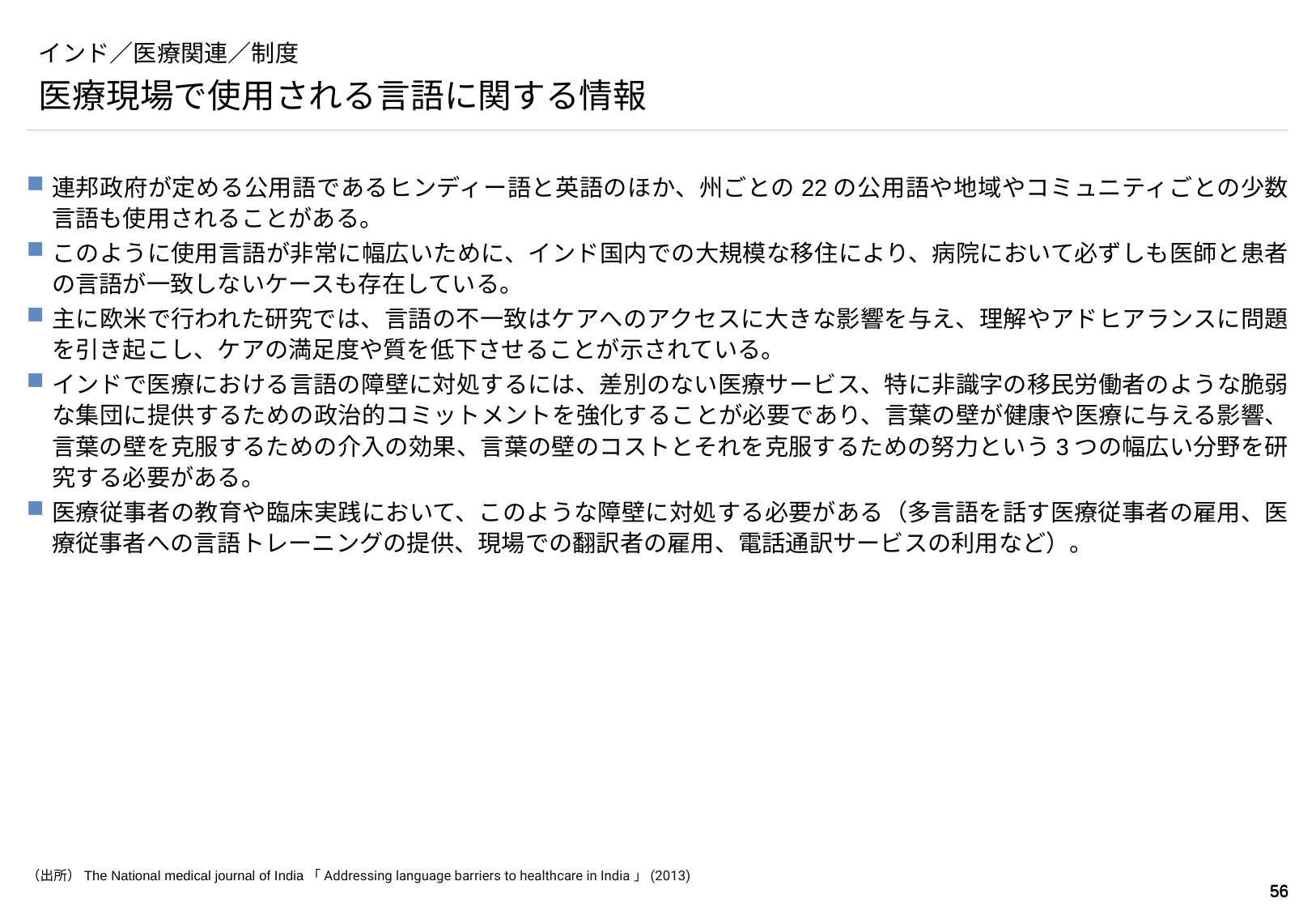

# インド／医療関連／制度
医療現場で使用される言語に関する情報

連邦政府が定める公用語であるヒンディー語と英語のほか、州ごとの22の公用語や地域やコミュニティごとの少数言語も使用されることがある。
このように使用言語が非常に幅広いために、インド国内での大規模な移住により、病院において必ずしも医師と患者の言語が一致しないケースも存在している。
主に欧米で行われた研究では、言語の不一致はケアへのアクセスに大きな影響を与え、理解やアドヒアランスに問題を引き起こし、ケアの満足度や質を低下させることが示されている。
インドで医療における言語の障壁に対処するには、差別のない医療サービス、特に非識字の移民労働者のような脆弱な集団に提供するための政治的コミットメントを強化することが必要であり、言葉の壁が健康や医療に与える影響、言葉の壁を克服するための介入の効果、言葉の壁のコストとそれを克服するための努力という3つの幅広い分野を研究する必要がある。
医療従事者の教育や臨床実践において、このような障壁に対処する必要がある（多言語を話す医療従事者の雇用、医療従事者への言語トレーニングの提供、現場での翻訳者の雇用、電話通訳サービスの利用など）。
（出所）The National medical journal of India「Addressing language barriers to healthcare in India」(2013)
56